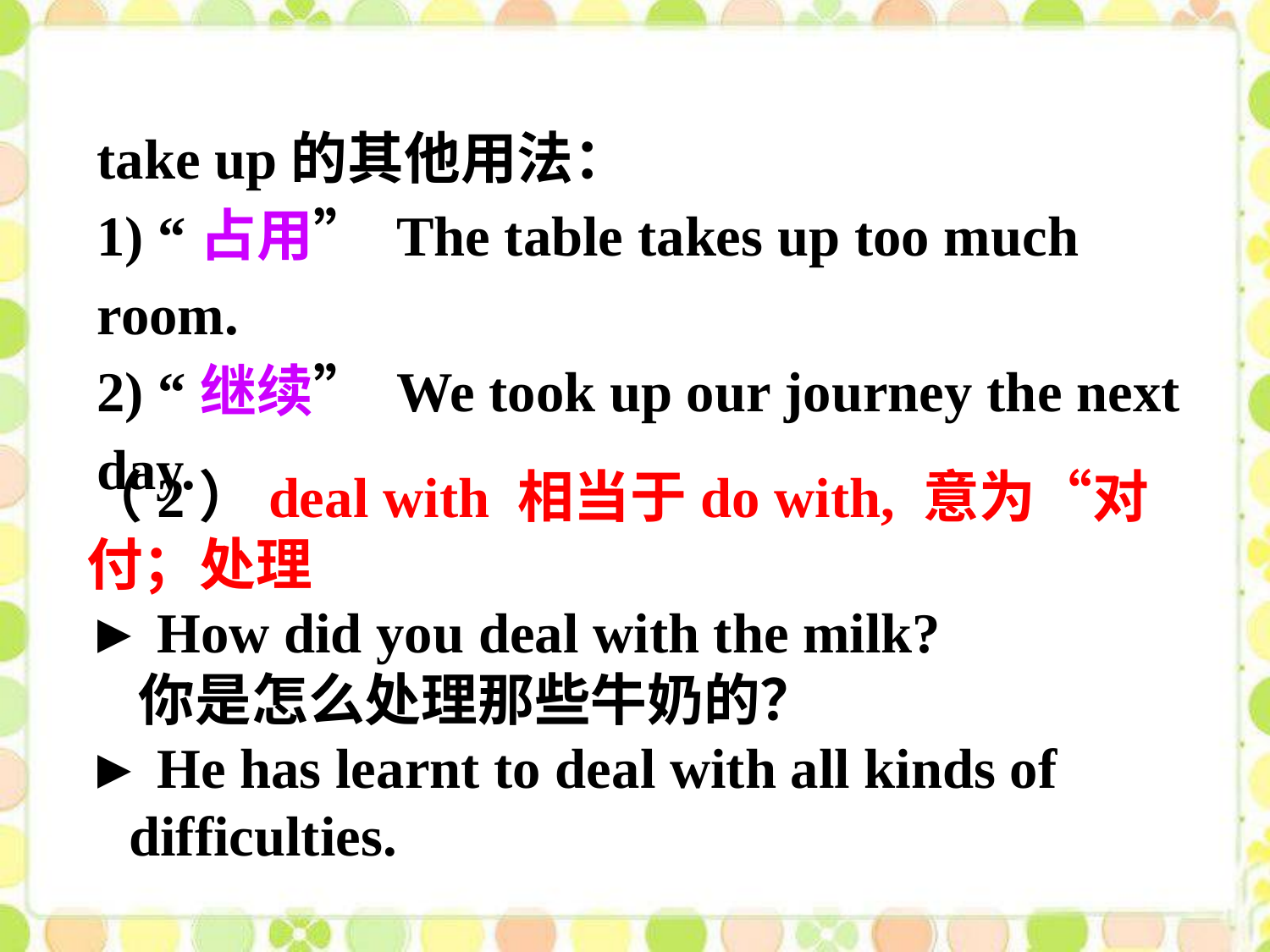

take up的其他用法：
1) “占用” The table takes up too much room.
2) “继续” We took up our journey the next day.
（2）deal with 相当于do with, 意为“对付；处理
► How did you deal with the milk?
   你是怎么处理那些牛奶的？
► He has learnt to deal with all kinds of
   difficulties.